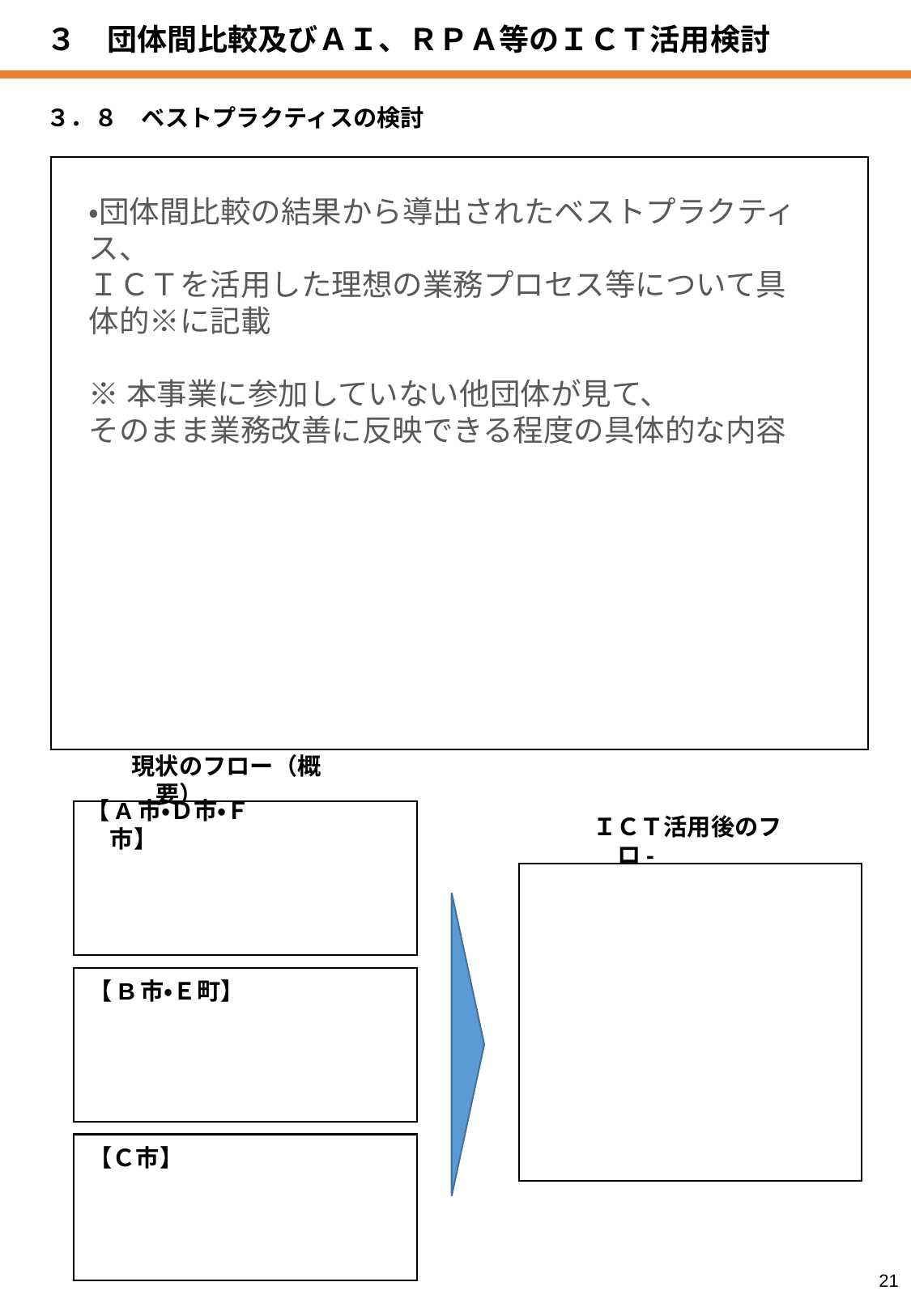

３　団体間比較及びＡＩ、ＲＰＡ等のＩＣＴ活用検討
３．８　ベストプラクティスの検討
|  |
| --- |
・団体間比較の結果から導出されたベストプラクティス、
ＩＣＴを活用した理想の業務プロセス等について具体的※に記載

※本事業に参加していない他団体が見て、
そのまま業務改善に反映できる程度の具体的な内容

現状のフロー（概要）
【A市・Ｄ市・Ｆ市】

ＩＣＴ活用後のフロ-

【B市・Ｅ町】

【Ｃ市】

21